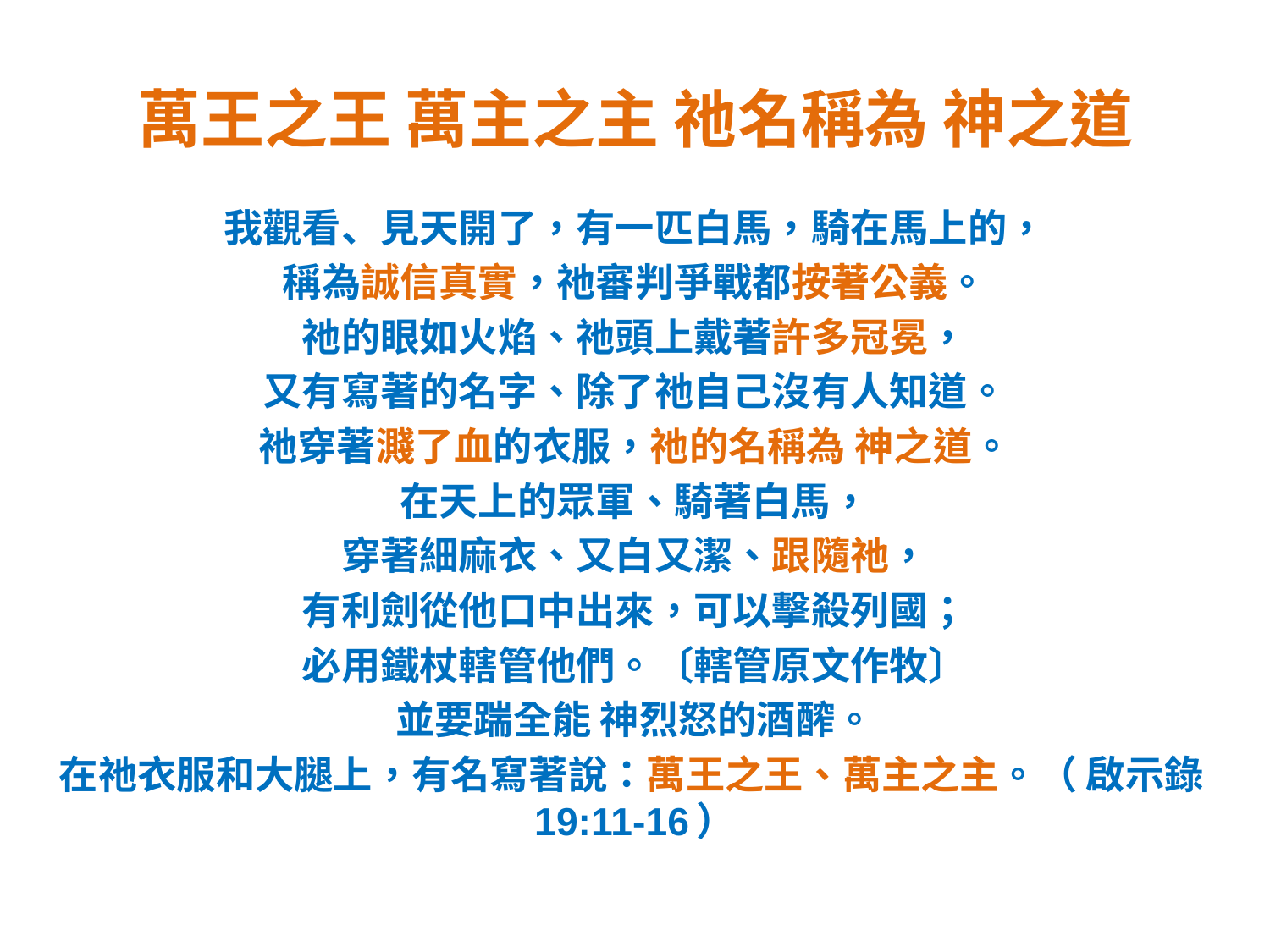

# 萬王之王 萬主之主 祂名稱為 神之道
我觀看、見天開了，有一匹白馬，騎在馬上的，
稱為誠信真實，祂審判爭戰都按著公義。
祂的眼如火焰、祂頭上戴著許多冠冕，
又有寫著的名字、除了祂自己沒有人知道。
祂穿著濺了血的衣服，祂的名稱為 神之道。
在天上的眾軍、騎著白馬，
穿著細麻衣、又白又潔、跟隨祂，
有利劍從他口中出來，可以擊殺列國；
必用鐵杖轄管他們。〔轄管原文作牧〕
並要踹全能 神烈怒的酒醡。
在祂衣服和大腿上，有名寫著說：萬王之王、萬主之主。（ 啟示錄19:11-16）